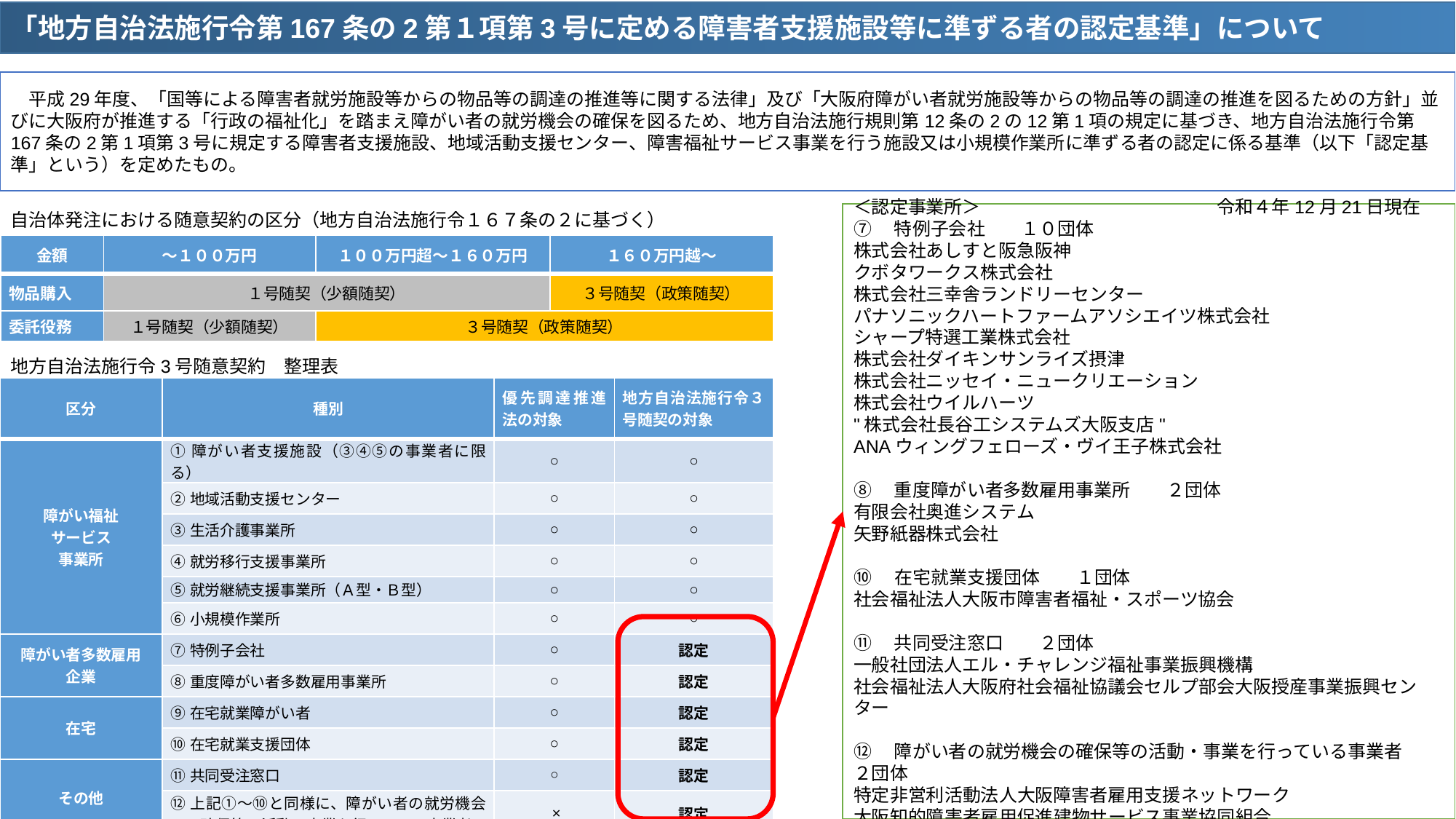

「地方自治法施行令第167条の2第１項第3号に定める障害者支援施設等に準ずる者の認定基準」について
　平成29年度、「国等による障害者就労施設等からの物品等の調達の推進等に関する法律」及び「大阪府障がい者就労施設等からの物品等の調達の推進を図るための方針」並びに大阪府が推進する「行政の福祉化」を踏まえ障がい者の就労機会の確保を図るため、地方自治法施行規則第12条の2の12第1項の規定に基づき、地方自治法施行令第167条の2第1項第3号に規定する障害者支援施設、地域活動支援センター、障害福祉サービス事業を行う施設又は小規模作業所に準ずる者の認定に係る基準（以下「認定基準」という）を定めたもの。
自治体発注における随意契約の区分（地方自治法施行令１６７条の２に基づく）
＜認定事業所＞　　　　　　　　　　　　　令和４年12月21日現在
⑦　特例子会社　　１０団体
株式会社あしすと阪急阪神
クボタワークス株式会社
株式会社三幸舎ランドリーセンター
パナソニックハートファームアソシエイツ株式会社
シャープ特選工業株式会社
株式会社ダイキンサンライズ摂津
株式会社ニッセイ・ニュークリエーション
株式会社ウイルハーツ
"株式会社長谷工システムズ大阪支店"
ANAウィングフェローズ・ヴイ王子株式会社

⑧　重度障がい者多数雇用事業所　　２団体
有限会社奥進システム
矢野紙器株式会社

⑩　在宅就業支援団体　　１団体
社会福祉法人大阪市障害者福祉・スポーツ協会

⑪　共同受注窓口　　２団体
一般社団法人エル・チャレンジ福祉事業振興機構
社会福祉法人大阪府社会福祉協議会セルプ部会大阪授産事業振興センター

⑫　障がい者の就労機会の確保等の活動・事業を行っている事業者　　２団体
特定非営利活動法人大阪障害者雇用支援ネットワーク
大阪知的障害者雇用促進建物サービス事業協同組合
| 金額 | ～１００万円 | １００万円超～１６０万円 | １６０万円越～ |
| --- | --- | --- | --- |
| 物品購入 | １号随契（少額随契） |  | ３号随契（政策随契） |
| 委託役務 | １号随契（少額随契） | ３号随契（政策随契） |  |
地方自治法施行令3号随意契約　整理表
| 区分 | 種別 | 優先調達推進法の対象 | 地方自治法施行令３号随契の対象 |
| --- | --- | --- | --- |
| 障がい福祉 サービス 事業所 | ①障がい者支援施設（③④⑤の事業者に限る） | ○ | ○ |
|  | ②地域活動支援センター | ○ | ○ |
|  | ③生活介護事業所 | ○ | ○ |
|  | ④就労移行支援事業所 | ○ | ○ |
|  | ⑤就労継続支援事業所（Ａ型・Ｂ型） | ○ | ○ |
|  | ⑥小規模作業所 | ○ | ○ |
| 障がい者多数雇用 企業 | ⑦特例子会社 | ○ | 認定 |
|  | ⑧重度障がい者多数雇用事業所 | ○ | 認定 |
| 在宅 | ⑨在宅就業障がい者 | ○ | 認定 |
|  | ⑩在宅就業支援団体 | ○ | 認定 |
| その他 | ⑪共同受注窓口 | ○ | 認定 |
|  | ⑫上記①～⑩と同様に、障がい者の就労機会の確保等の活動・事業を行っている事業者 | × | 認定 |